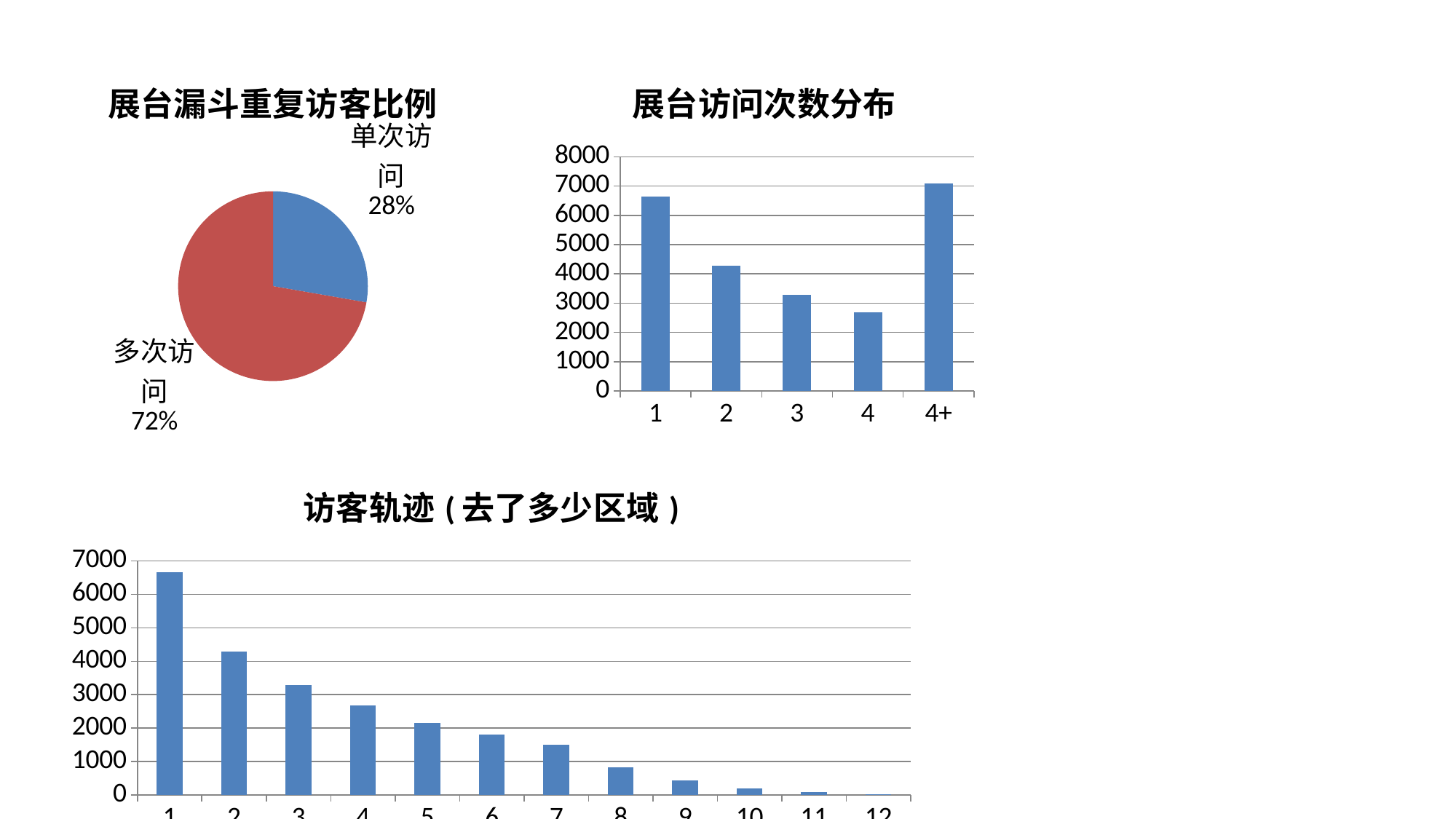

### Chart: 展台漏斗重复访客比例

| Category | 访问次数 |
|---|---|
| 单次访问 | 6653.0 |
| 多次访问 | 17329.0 |

### Chart: 展台访问次数分布

| Category | 访问次数 |
|---|---|
| 1 | 6653.0 |
| 2 | 4281.0 |
| 3 | 3290.0 |
| 4 | 2678.0 |
| 4+ | 7080.0 |

### Chart: 访客轨迹(去了多少区域)

| Category | 访问次数 |
|---|---|
| 1 | 6653.0 |
| 2 | 4281.0 |
| 3 | 3290.0 |
| 4 | 2678.0 |
| 5 | 2166.0 |
| 6 | 1817.0 |
| 7 | 1501.0 |
| 8 | 832.0 |
| 9 | 440.0 |
| 10 | 209.0 |
| 11 | 82.0 |
| 12 | 33.0 |